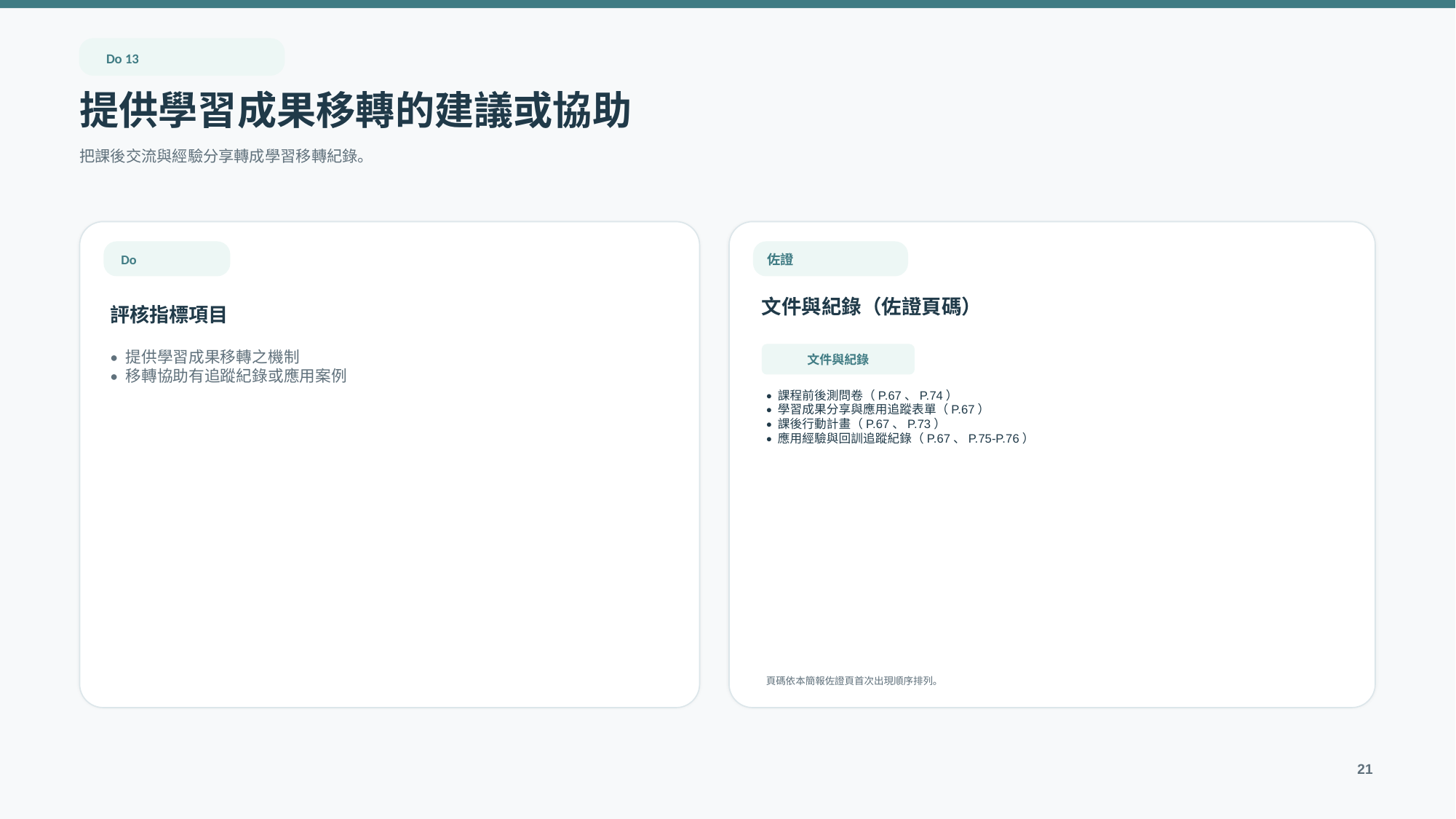

Do 13
提供學習成果移轉的建議或協助
把課後交流與經驗分享轉成學習移轉紀錄。

Do
佐證
文件與紀錄（佐證頁碼）
評核指標項目
文件與紀錄
• 提供學習成果移轉之機制
• 移轉協助有追蹤紀錄或應用案例
• 課程前後測問卷（P.67、P.74）
• 學習成果分享與應用追蹤表單（P.67）
• 課後行動計畫（P.67、P.73）
• 應用經驗與回訓追蹤紀錄（P.67、P.75-P.76）
頁碼依本簡報佐證頁首次出現順序排列。
21